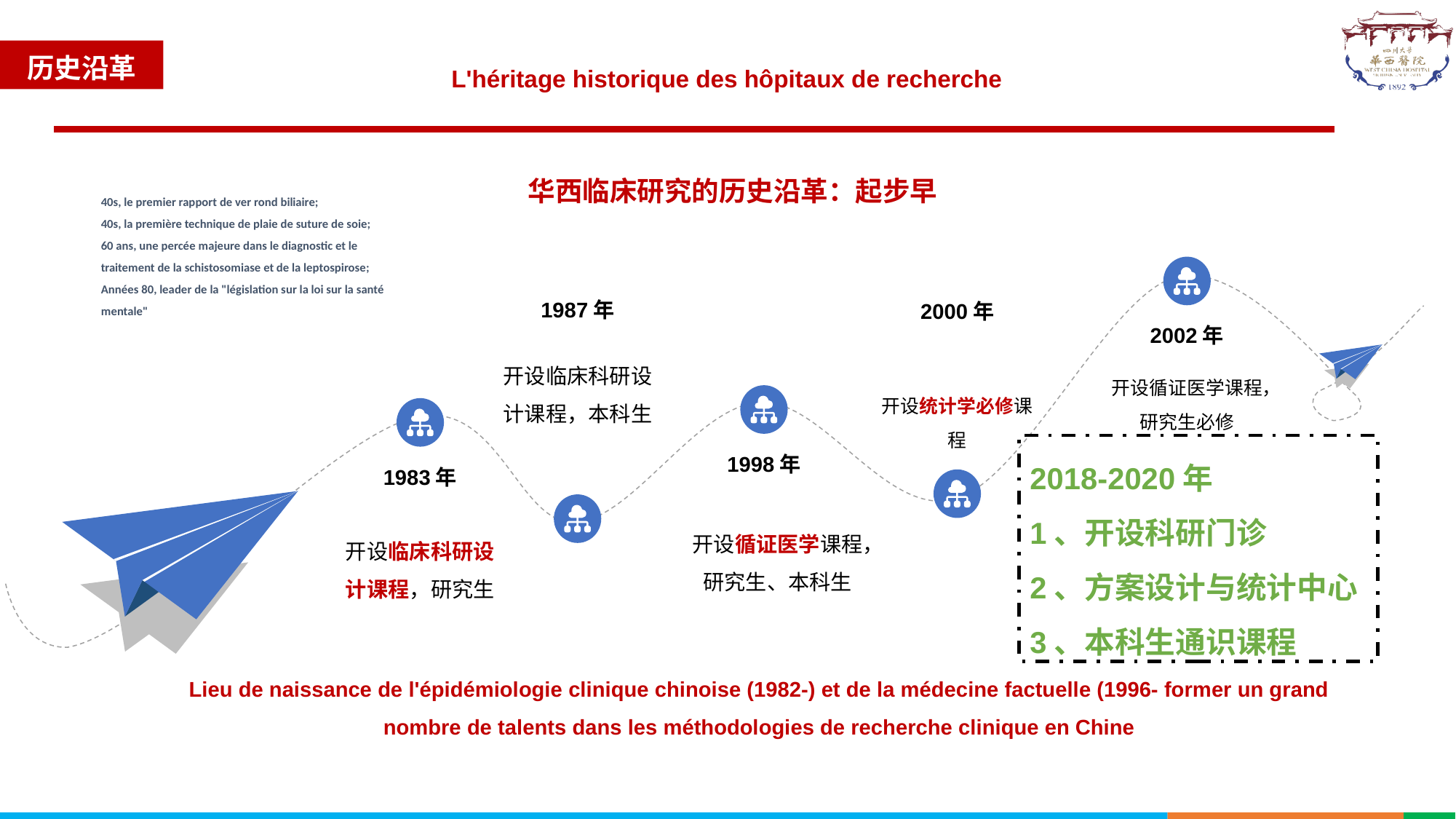

# L'héritage historique des hôpitaux de recherche
历史沿革
华西临床研究的历史沿革：起步早
40s, le premier rapport de ver rond biliaire;
40s, la première technique de plaie de suture de soie;
60 ans, une percée majeure dans le diagnostic et le traitement de la schistosomiase et de la leptospirose;
Années 80, leader de la "législation sur la loi sur la santé mentale"

2002年
开设循证医学课程，研究生必修

1987年
开设临床科研设计课程，本科生

2000年
开设统计学必修课程

1998年
开设循证医学课程，研究生、本科生

1983年
开设临床科研设计课程，研究生

2018-2020年
1、开设科研门诊
2、方案设计与统计中心
3、本科生通识课程
Lieu de naissance de l'épidémiologie clinique chinoise (1982-) et de la médecine factuelle (1996- former un grand nombre de talents dans les méthodologies de recherche clinique en Chine